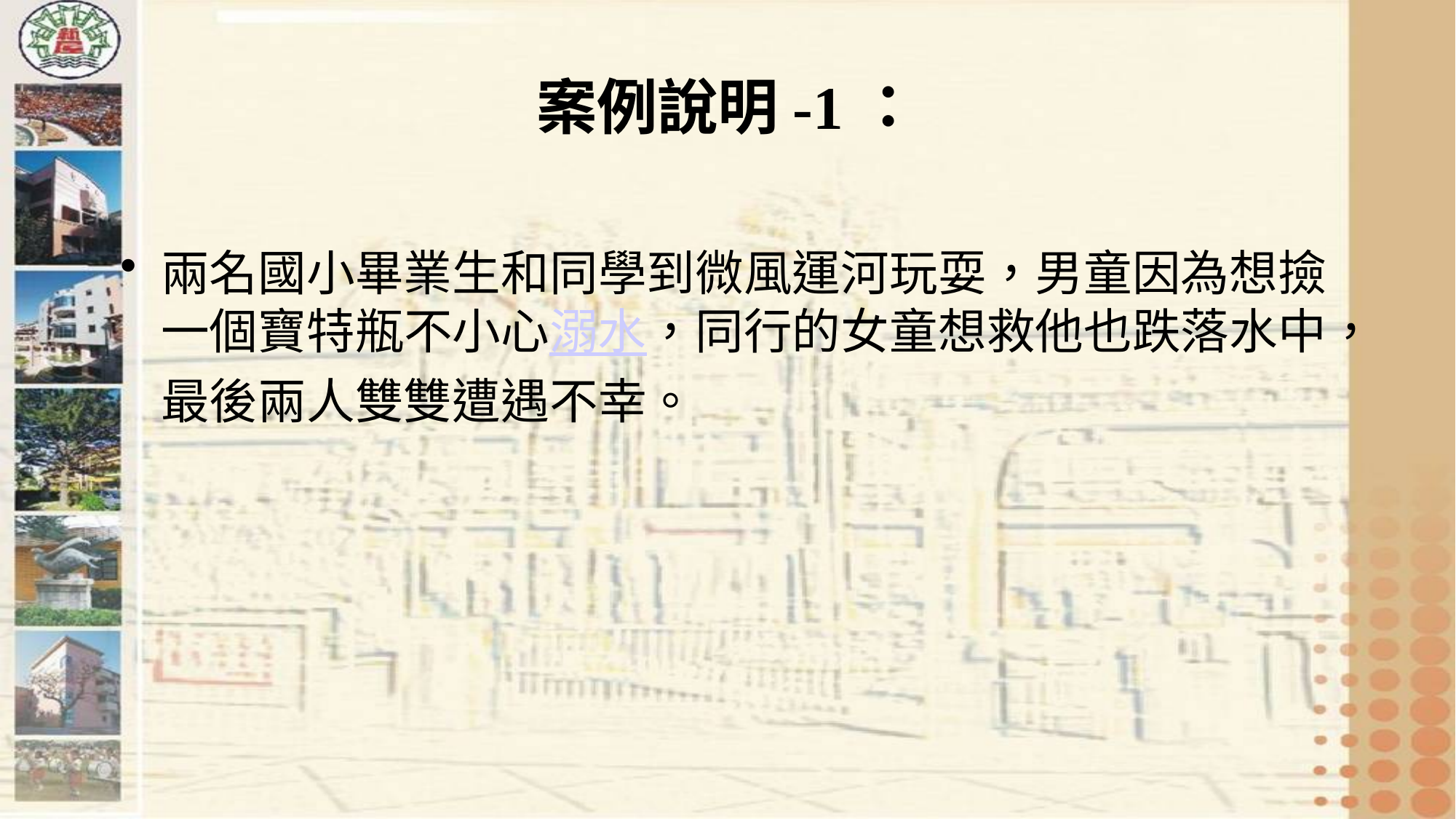

# 案例說明-1：
兩名國小畢業生和同學到微風運河玩耍，男童因為想撿一個寶特瓶不小心溺水，同行的女童想救他也跌落水中，最後兩人雙雙遭遇不幸。